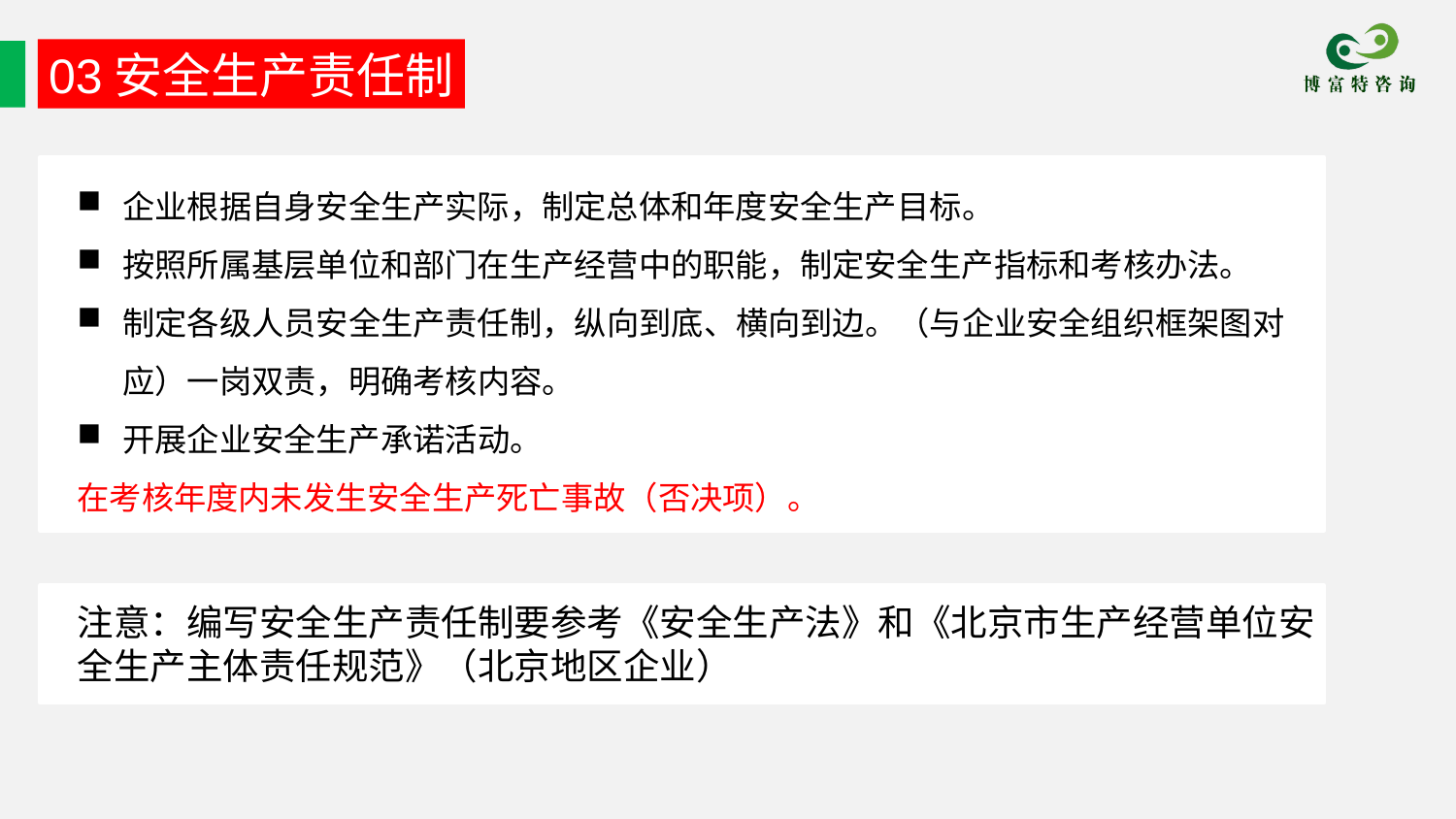

03安全生产责任制

企业根据自身安全生产实际，制定总体和年度安全生产目标。
按照所属基层单位和部门在生产经营中的职能，制定安全生产指标和考核办法。
制定各级人员安全生产责任制，纵向到底、横向到边。（与企业安全组织框架图对应）一岗双责，明确考核内容。
开展企业安全生产承诺活动。
在考核年度内未发生安全生产死亡事故（否决项）。

注意：编写安全生产责任制要参考《安全生产法》和《北京市生产经营单位安全生产主体责任规范》（北京地区企业）